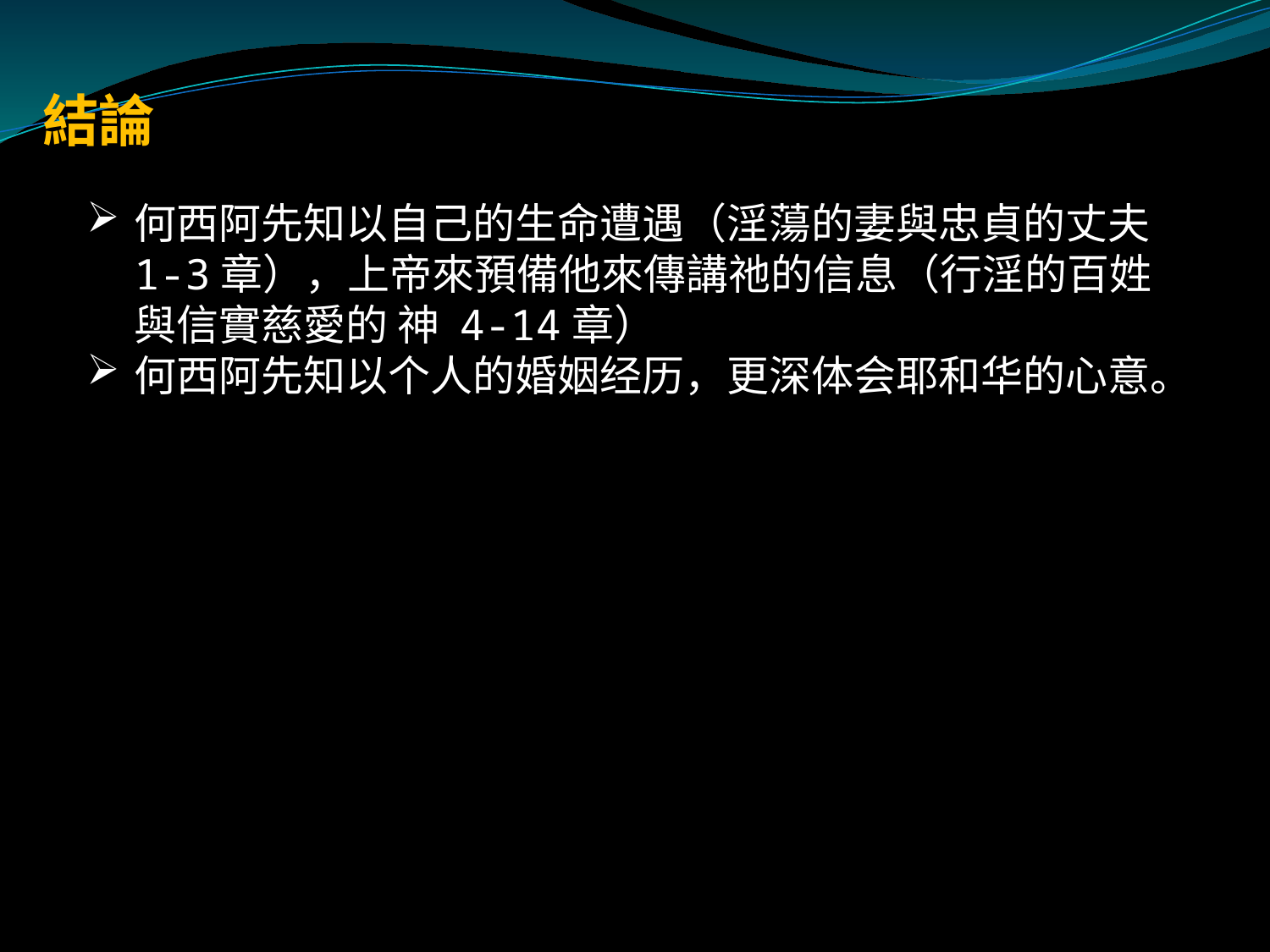

# 結論
何西阿先知以自己的生命遭遇（淫蕩的妻與忠貞的丈夫 1-3章），上帝來預備他來傳講祂的信息（行淫的百姓與信實慈愛的 神 4-14章）
何西阿先知以个人的婚姻经历，更深体会耶和华的心意。